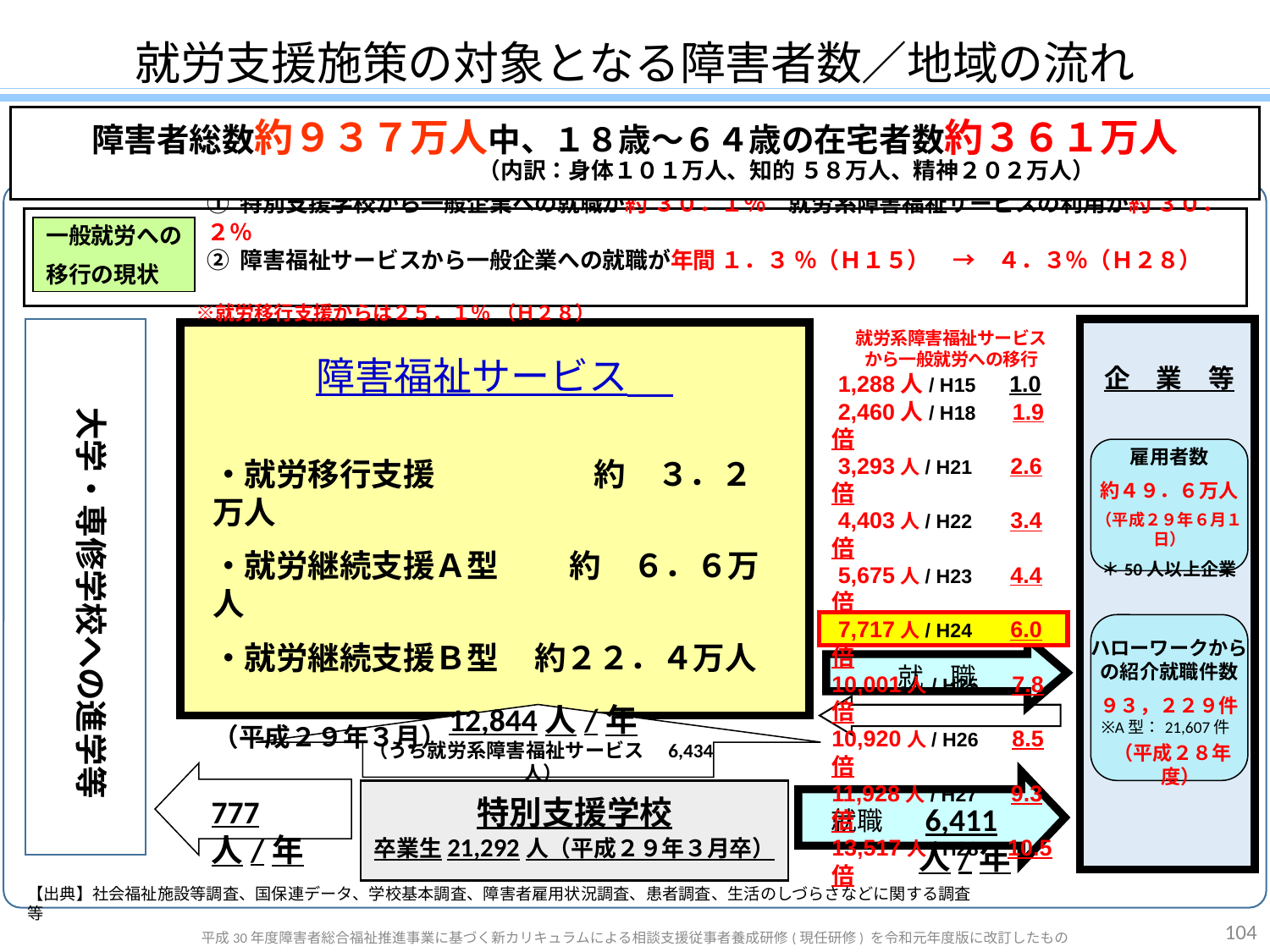

就労支援施策の対象となる障害者数／地域の流れ
障害者総数約９３７万人中、１８歳～６４歳の在宅者数約３６１万人
（内訳：身体１０１万人、知的 ５８万人、精神２０２万人）

① 特別支援学校から一般企業への就職が約 ３０．１％　就労系障害福祉サービスの利用が約 ３０．２％
② 障害福祉サービスから一般企業への就職が年間 １．３ ％（Ｈ１５）　→　４．３％（Ｈ２８）
　　　　　　　　　　　　　　　　　　　　　　　　　　　　　　　　　　　　　　　　　　※就労移行支援からは２５．１％ （Ｈ２８）
一般就労への
移行の現状

就労系障害福祉サービス
から一般就労への移行
 1,288人/ H15　 1.0
 2,460人/ H18　 1.9 倍
 3,293人/ H21　  2.6 倍
 4,403人/ H22　  3.4 倍
 5,675人/ H23　  4.4 倍
 7,717人/ H24　  6.0 倍
10,001人/ H25　 7.8 倍
10,920人/ H26　 8.5 倍
11,928人/ H27　 9.3 倍
13,517人/ H28　10.5倍

障害福祉サービス
企　業　等

大学・専修学校への進学等

雇用者数
約４９．６万人
（平成２９年６月１日）
＊50人以上企業

・就労移行支援　　　　　約　３．２万人
・就労継続支援Ａ型　　 約　６．６万人
・就労継続支援Ｂ型     約２２．４万人
　　　　　　　　　　　　　　　　　　　　　（平成２９年３月）

ハローワークからの紹介就職件数
９３，２２９件
（平成２８年度）
※A型：21,607件

就　職

12,844人/年
（うち就労系障害福祉サービス　6,434人）

特別支援学校
卒業生21,292人（平成２９年３月卒）
777人/年
6,411人/年
就職
【出典】社会福祉施設等調査、国保連データ、学校基本調査、障害者雇用状況調査、患者調査、生活のしづらさなどに関する調査　等
104
平成30年度障害者総合福祉推進事業に基づく新カリキュラムによる相談支援従事者養成研修(現任研修) を令和元年度版に改訂したもの